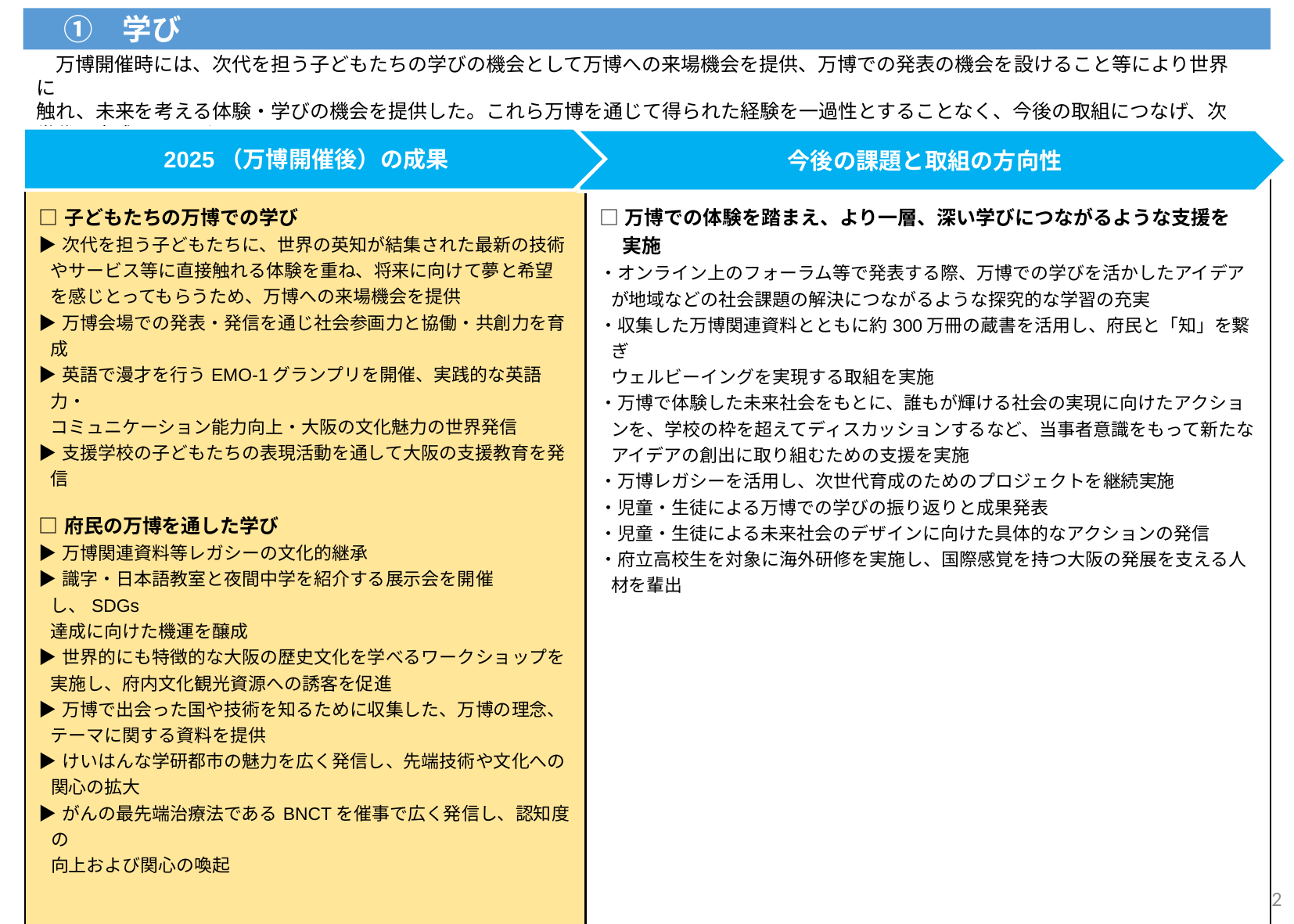

①　学び
　万博開催時には、次代を担う子どもたちの学びの機会として万博への来場機会を提供、万博での発表の機会を設けること等により世界に
触れ、未来を考える体験・学びの機会を提供した。これら万博を通じて得られた経験を一過性とすることなく、今後の取組につなげ、次世代の育成につなげていく。

2025（万博開催後）の成果
今後の課題と取組の方向性
| □子どもたちの万博での学び ▶次代を担う子どもたちに、世界の英知が結集された最新の技術やサービス等に直接触れる体験を重ね、将来に向けて夢と希望を感じとってもらうため、万博への来場機会を提供 ▶万博会場での発表・発信を通じ社会参画力と協働・共創力を育成 ▶英語で漫才を行うEMO-1グランプリを開催、実践的な英語力・ コミュニケーション能力向上・大阪の文化魅力の世界発信 ▶支援学校の子どもたちの表現活動を通して大阪の支援教育を発信 □府民の万博を通した学び ▶万博関連資料等レガシーの文化的継承 ▶識字・日本語教室と夜間中学を紹介する展示会を開催し、SDGs 達成に向けた機運を醸成 ▶世界的にも特徴的な大阪の歴史文化を学べるワークショップを実施し、府内文化観光資源への誘客を促進 ▶万博で出会った国や技術を知るために収集した、万博の理念、テーマに関する資料を提供 ▶けいはんな学研都市の魅力を広く発信し、先端技術や文化への関心の拡大 ▶がんの最先端治療法であるBNCTを催事で広く発信し、認知度の 向上および関心の喚起 | □万博での体験を踏まえ、より一層、深い学びにつながるような支援を 実施 ・オンライン上のフォーラム等で発表する際、万博での学びを活かしたアイデアが地域などの社会課題の解決につながるような探究的な学習の充実 ・収集した万博関連資料とともに約300万冊の蔵書を活用し、府民と「知」を繋ぎ ウェルビーイングを実現する取組を実施 ・万博で体験した未来社会をもとに、誰もが輝ける社会の実現に向けたアクションを、学校の枠を超えてディスカッションするなど、当事者意識をもって新たなアイデアの創出に取り組むための支援を実施 ・万博レガシーを活用し、次世代育成のためのプロジェクトを継続実施 ・児童・生徒による万博での学びの振り返りと成果発表 ・児童・生徒による未来社会のデザインに向けた具体的なアクションの発信 ・府立高校生を対象に海外研修を実施し、国際感覚を持つ大阪の発展を支える人材を輩出 |
| --- | --- |
2